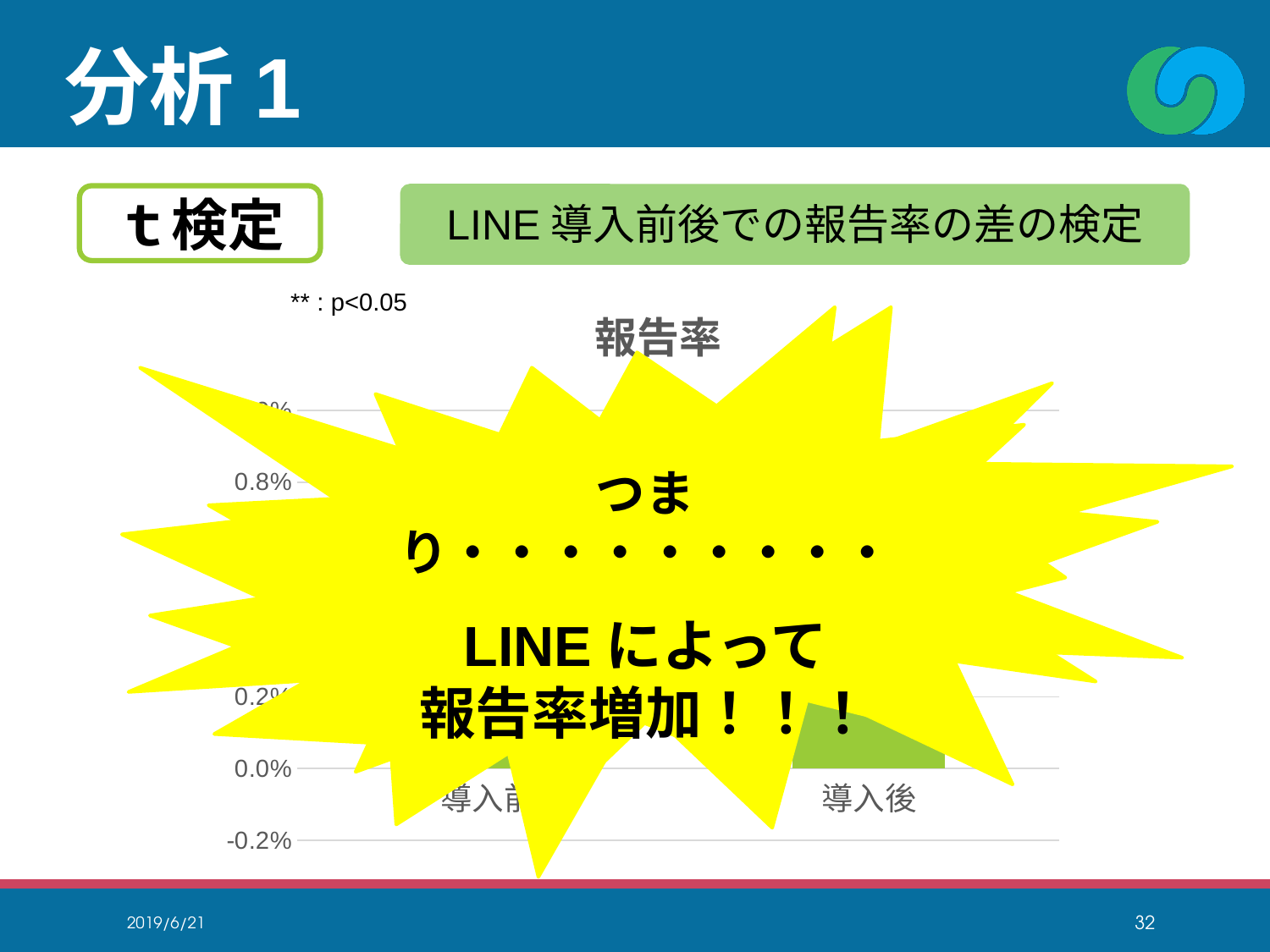

分析1
ｔ検定

LINE導入前後での報告率の差の検定

### Chart: 報告率

| Category | 報告率 |
|---|---|
| 導入前 | 0.0019157088122605363 |
| 導入後 | 0.00659754948 |
** : p<0.05

つまり・・・・・・・・・

LINEによって
報告率増加！！！
5%水準で
有意な差あり！
ｔ = -2.221**
2019/6/21
32